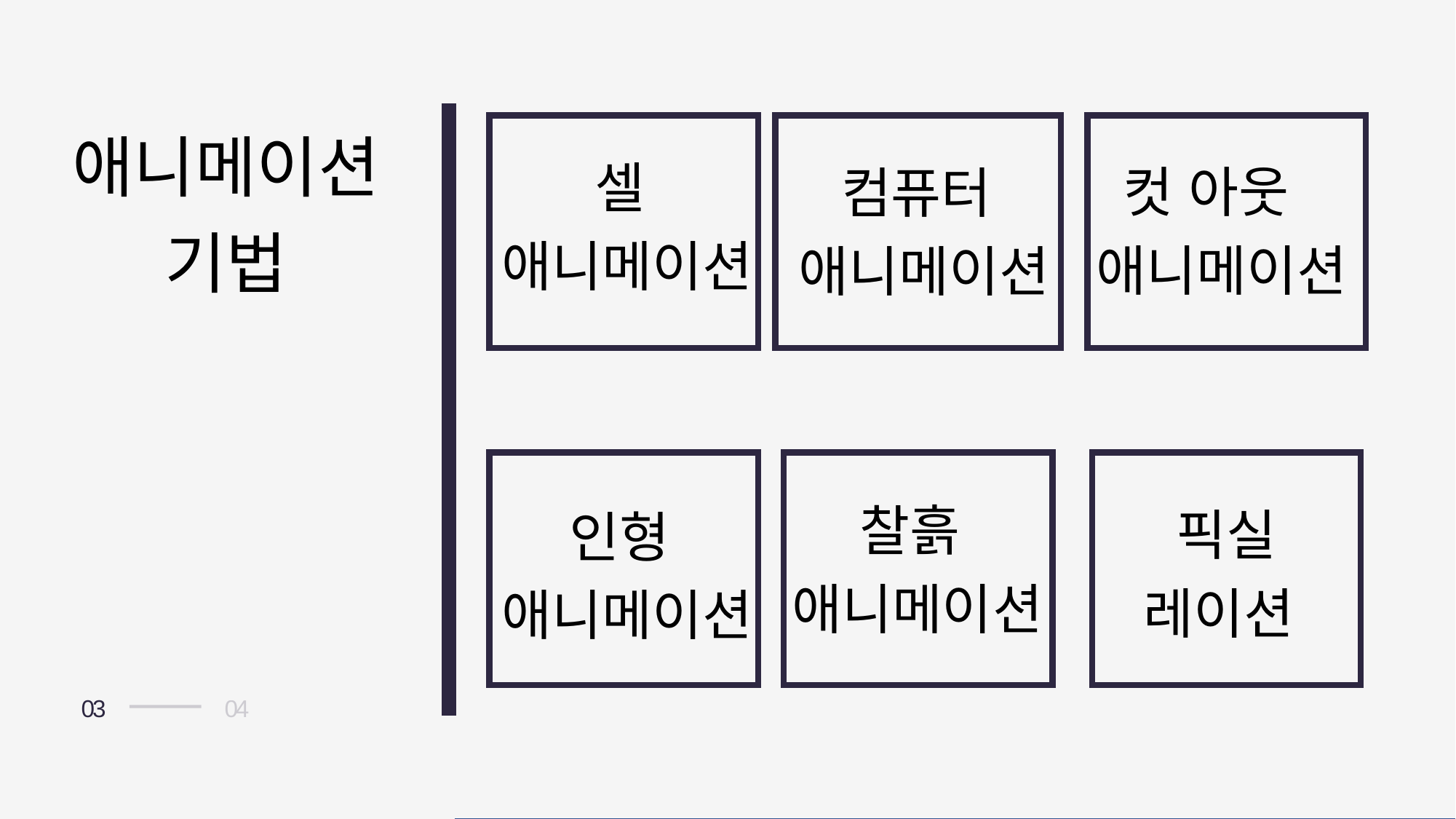

애니메이션 기법

셀
애니메이션
컷 아웃
애니메이션
컴퓨터
애니메이션

찰흙
애니메이션
픽실
레이션
인형
애니메이션
03
04